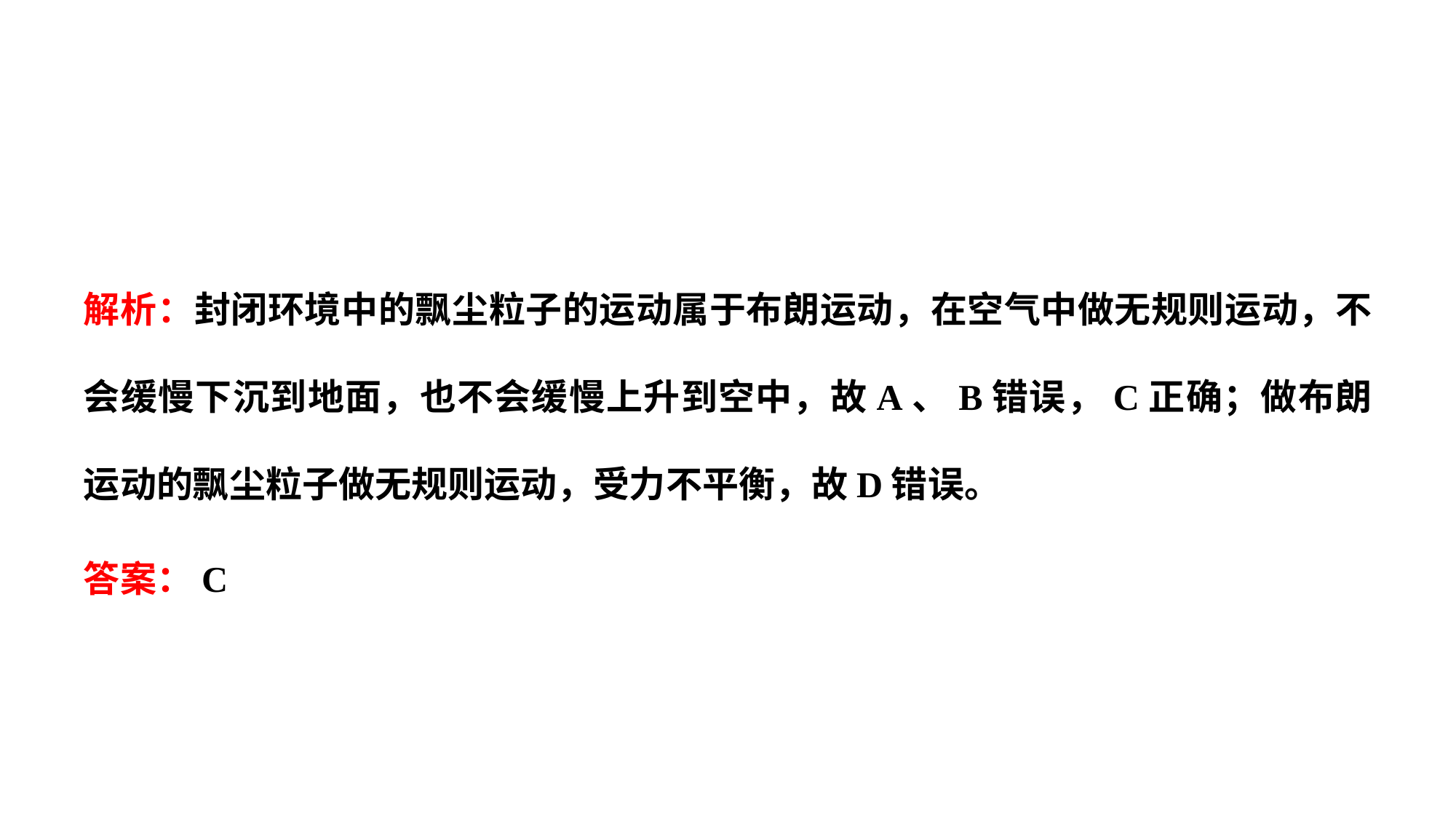

解析：封闭环境中的飘尘粒子的运动属于布朗运动，在空气中做无规则运动，不会缓慢下沉到地面，也不会缓慢上升到空中，故A、B错误，C正确；做布朗运动的飘尘粒子做无规则运动，受力不平衡，故D错误。
答案：C